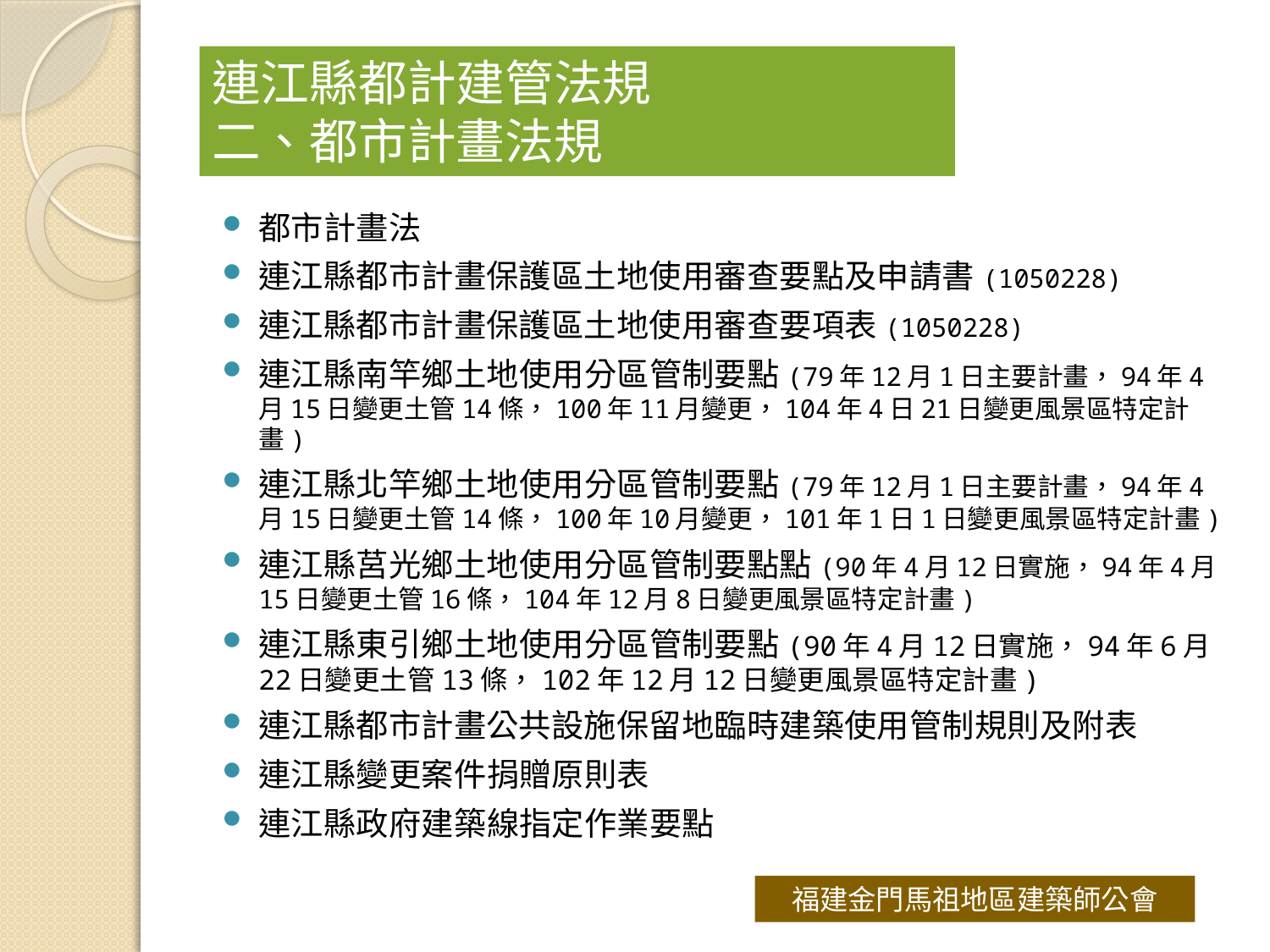

# 連江縣都計建管法規 二、都市計畫法規
都市計畫法
連江縣都市計畫保護區土地使用審查要點及申請書(1050228)
連江縣都市計畫保護區土地使用審查要項表(1050228)
連江縣南竿鄉土地使用分區管制要點(79年12月1日主要計畫，94年4月15日變更土管14條，100年11月變更，104年4日21日變更風景區特定計畫)
連江縣北竿鄉土地使用分區管制要點(79年12月1日主要計畫，94年4月15日變更土管14條，100年10月變更，101年1日1日變更風景區特定計畫)
連江縣莒光鄉土地使用分區管制要點點(90年4月12日實施，94年4月15日變更土管16條，104年12月8日變更風景區特定計畫)
連江縣東引鄉土地使用分區管制要點(90年4月12日實施，94年6月22日變更土管13條，102年12月12日變更風景區特定計畫)
連江縣都市計畫公共設施保留地臨時建築使用管制規則及附表
連江縣變更案件捐贈原則表
連江縣政府建築線指定作業要點

福建金門馬祖地區建築師公會